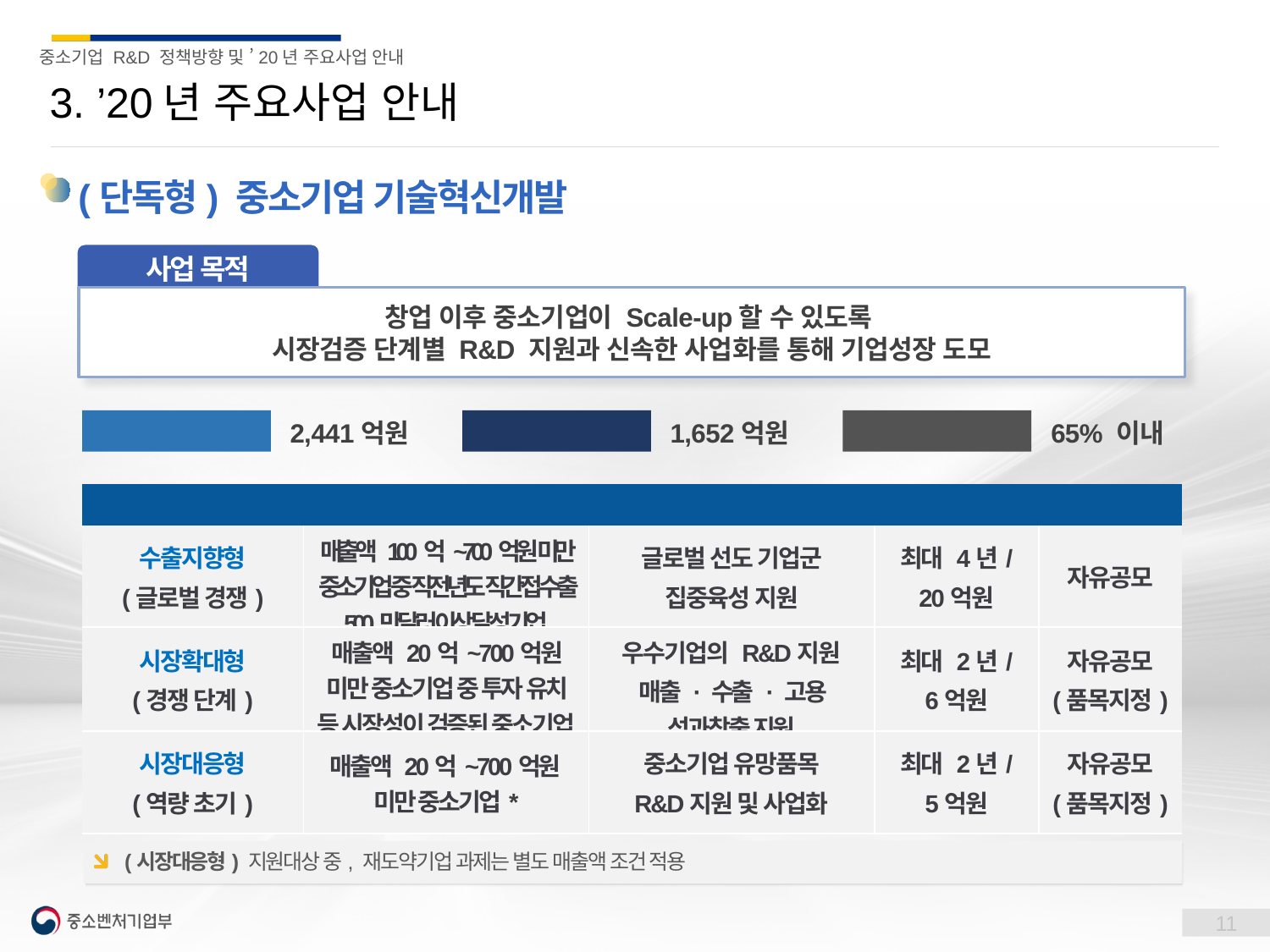

3. ’20년 주요사업 안내
(단독형) 중소기업 기술혁신개발

사업 목적
창업 이후 중소기업이 Scale-up할 수 있도록
시장검증 단계별 R&D 지원과 신속한 사업화를 통해 기업성장 도모
2,441억원
1,652억원
65% 이내
총 예산
20년 신규 예산
정부출연금
| 내역사업명 | 지원 대상 | 지원 내용 | 지원 한도 | 비 고 |
| --- | --- | --- | --- | --- |
| 수출지향형 (글로벌 경쟁) | 매출액 100억~700억원 미만 중소기업 중 직전년도 직간접 수출 500만달러 이상 달성 기업 | 글로벌 선도 기업군 집중육성 지원 | 최대 4년/ 20억원 | 자유공모 |
| 시장확대형 (경쟁 단계) | 매출액 20억~700억원 미만 중소기업 중 투자 유치 등 시장성이 검증된 중소기업 | 우수기업의 R&D지원 매출 · 수출 · 고용 성과창출 지원 | 최대 2년/ 6억원 | 자유공모 (품목지정) |
| 시장대응형 (역량 초기) | 매출액 20억~700억원 미만 중소기업\* | 중소기업 유망품목 R&D지원 및 사업화 | 최대 2년/ 5억원 | 자유공모 (품목지정) |
 (시장대응형) 지원대상 중, 재도약기업 과제는 별도 매출액 조건 적용
11